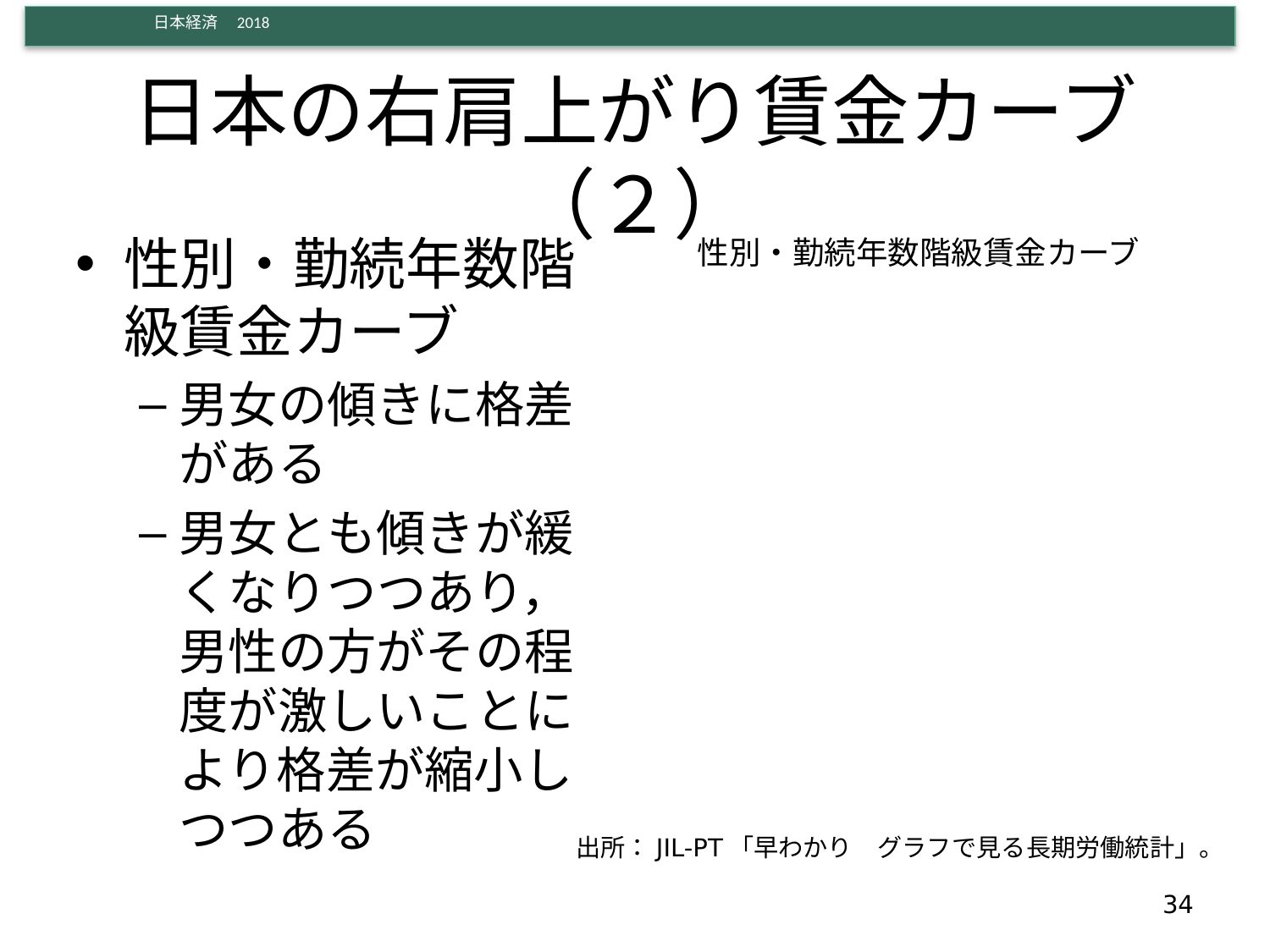

# 日本の右肩上がり賃金カーブ（２）
性別・勤続年数階級賃金カーブ
男女の傾きに格差がある
男女とも傾きが緩くなりつつあり，男性の方がその程度が激しいことにより格差が縮小しつつある

性別・勤続年数階級賃金カーブ
出所：JIL-PT「早わかり　グラフで見る長期労働統計」。
34